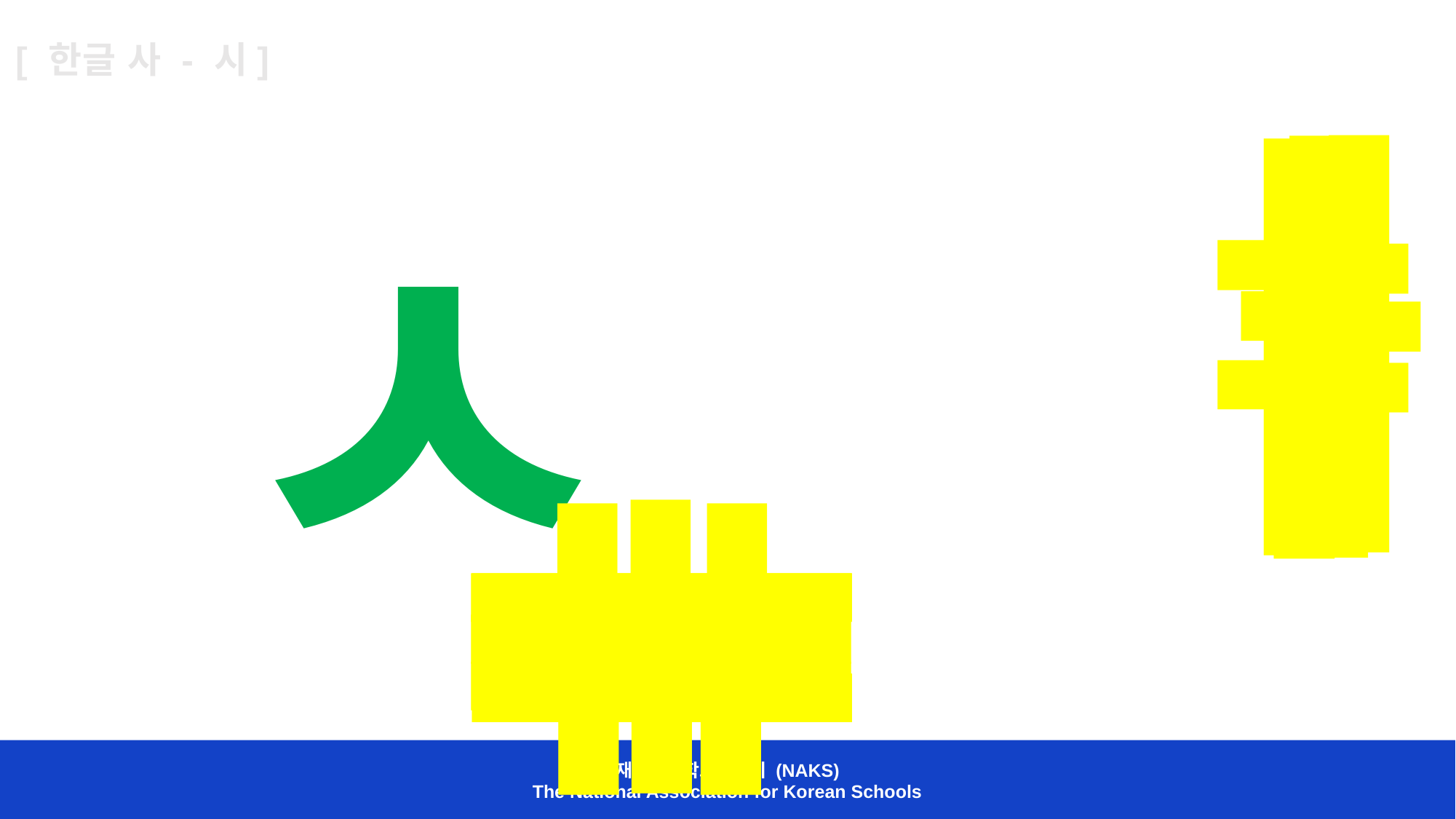

[ 한글 사 - 시]
ㅓ
ㅣ
ㅑ
ㅕ
ㅏ
ㅅ
ㅗ
ㅛ

ㅜ
ㅠ
ㅡ
재미한국학교협의회 (NAKS)
The National Association for Korean Schools